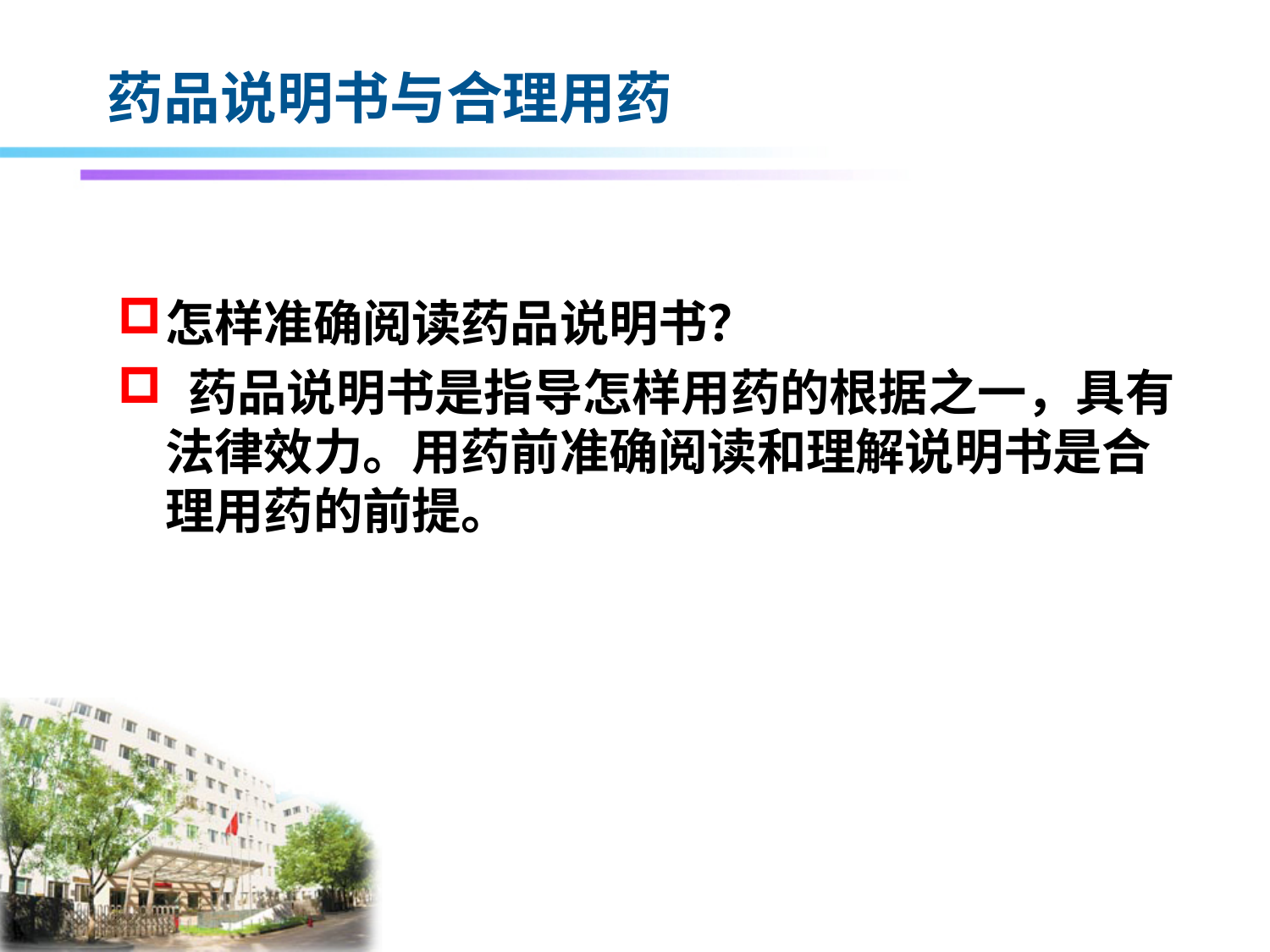

药品说明书与合理用药
怎样准确阅读药品说明书？
 药品说明书是指导怎样用药的根据之一，具有法律效力。用药前准确阅读和理解说明书是合理用药的前提。